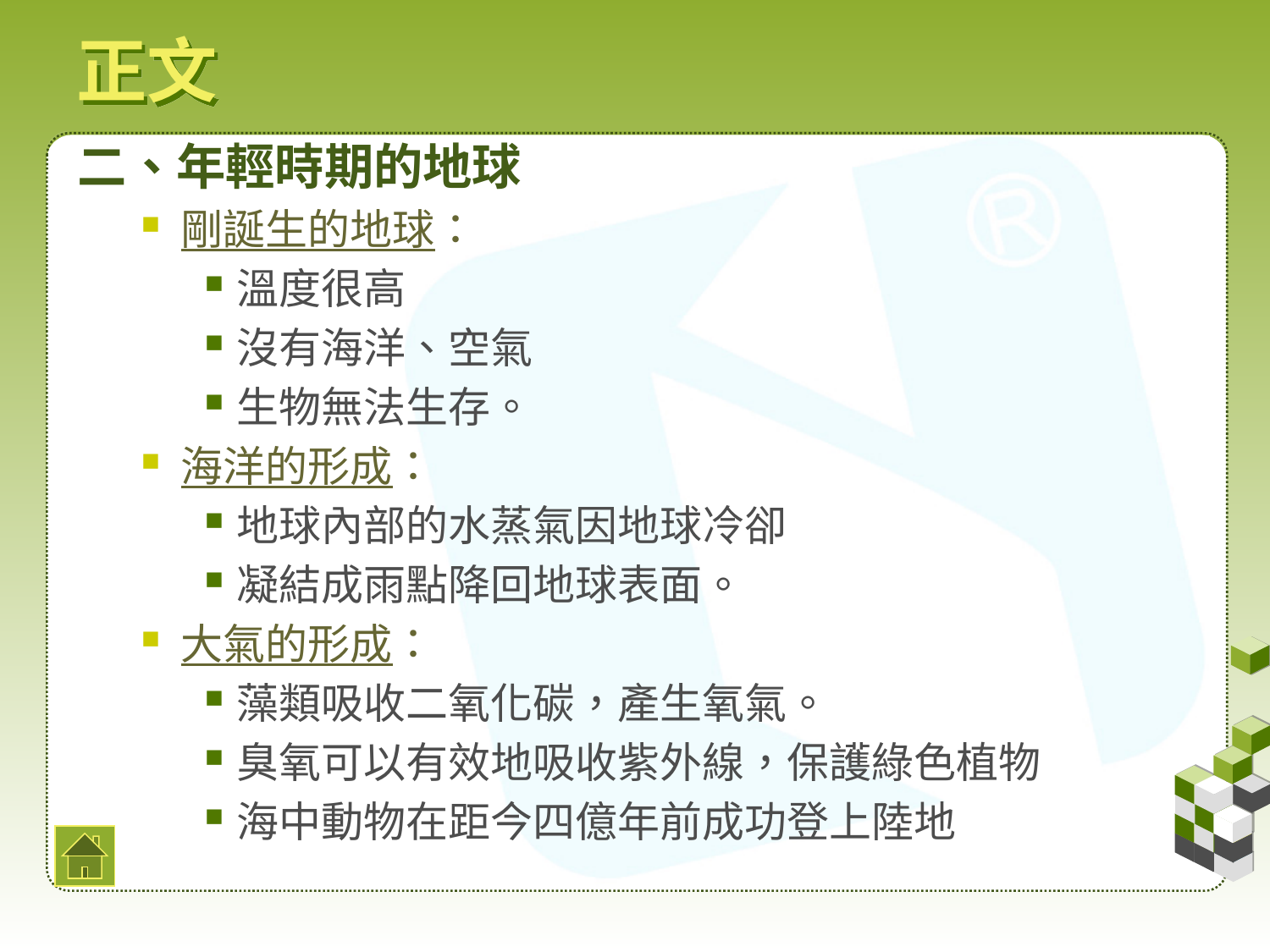

# 正文
二、年輕時期的地球
剛誕生的地球：
溫度很高
沒有海洋、空氣
生物無法生存。
海洋的形成：
地球內部的水蒸氣因地球冷卻
凝結成雨點降回地球表面。
大氣的形成：
藻類吸收二氧化碳，產生氧氣。
臭氧可以有效地吸收紫外線，保護綠色植物
海中動物在距今四億年前成功登上陸地